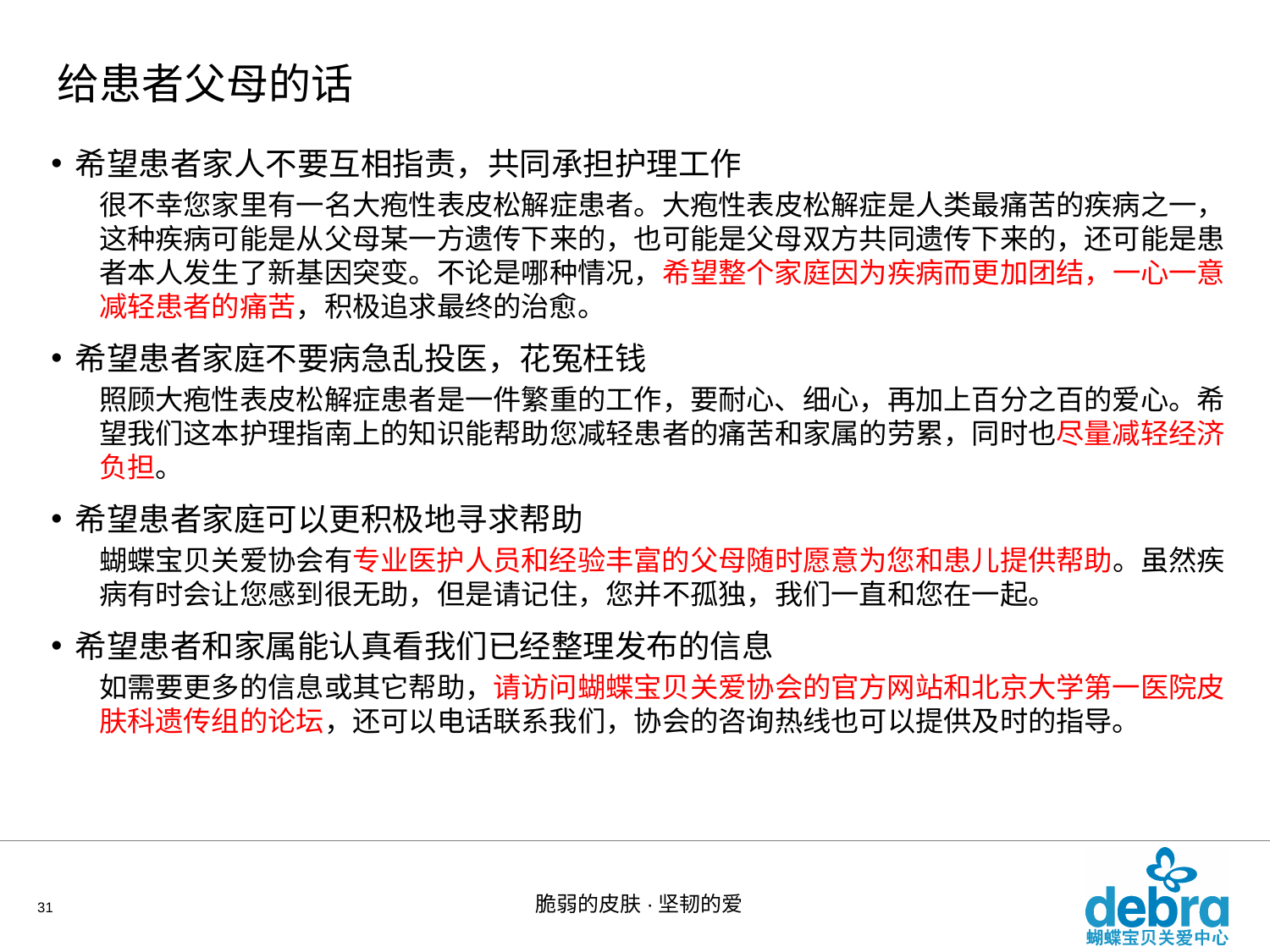

# 给患者父母的话
希望患者家人不要互相指责，共同承担护理工作
很不幸您家里有一名大疱性表皮松解症患者。大疱性表皮松解症是人类最痛苦的疾病之一，这种疾病可能是从父母某一方遗传下来的，也可能是父母双方共同遗传下来的，还可能是患者本人发生了新基因突变。不论是哪种情况，希望整个家庭因为疾病而更加团结，一心一意减轻患者的痛苦，积极追求最终的治愈。
希望患者家庭不要病急乱投医，花冤枉钱
照顾大疱性表皮松解症患者是一件繁重的工作，要耐心、细心，再加上百分之百的爱心。希望我们这本护理指南上的知识能帮助您减轻患者的痛苦和家属的劳累，同时也尽量减轻经济负担。
希望患者家庭可以更积极地寻求帮助
蝴蝶宝贝关爱协会有专业医护人员和经验丰富的父母随时愿意为您和患儿提供帮助。虽然疾病有时会让您感到很无助，但是请记住，您并不孤独，我们一直和您在一起。
希望患者和家属能认真看我们已经整理发布的信息
如需要更多的信息或其它帮助，请访问蝴蝶宝贝关爱协会的官方网站和北京大学第一医院皮肤科遗传组的论坛，还可以电话联系我们，协会的咨询热线也可以提供及时的指导。